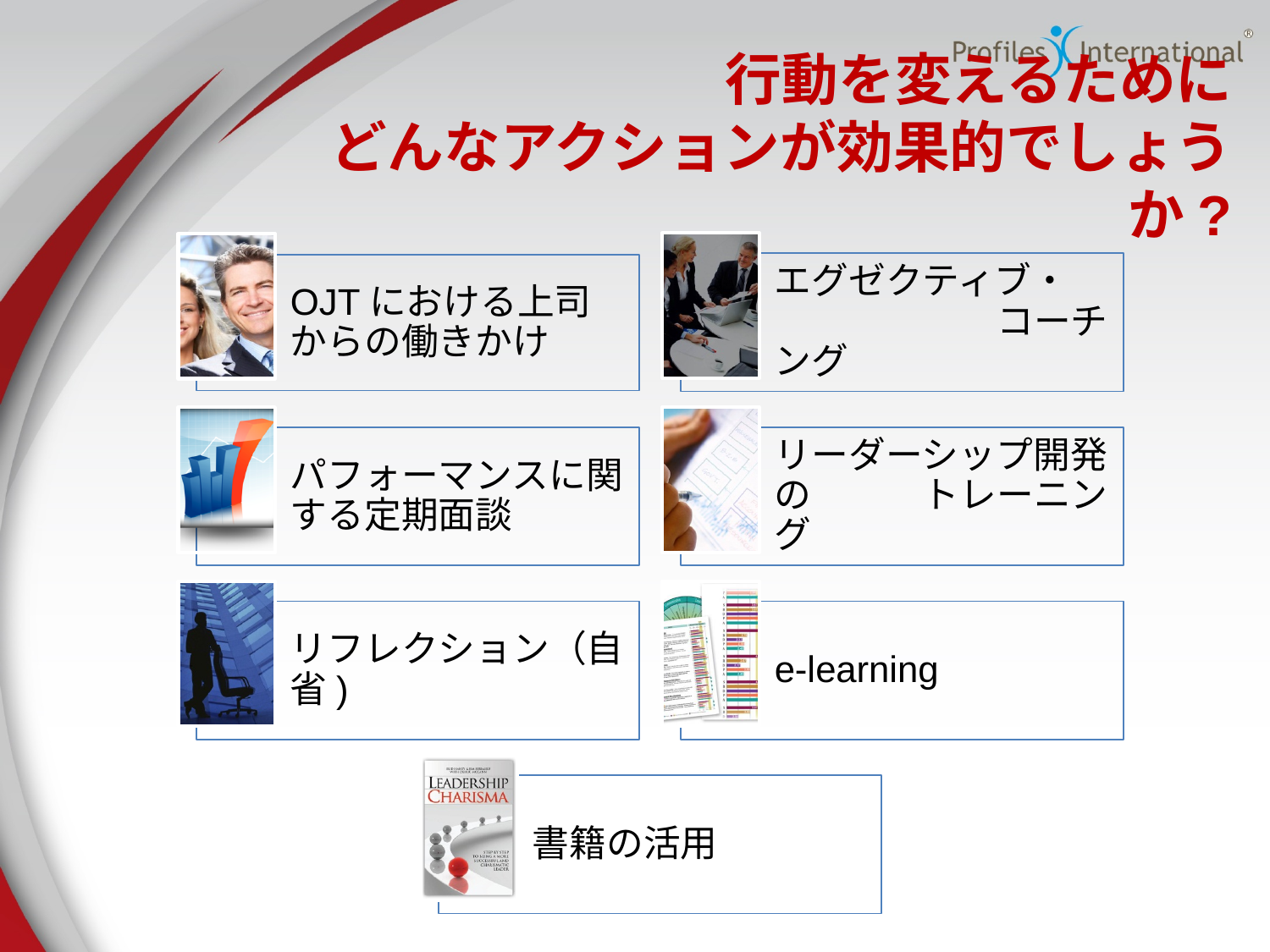

# 行動を変えるために どんなアクションが効果的でしょうか?
OJTにおける上司からの働きかけ
エグゼクティブ・　　　　　　　コーチング
パフォーマンスに関する定期面談
リーダーシップ開発の　　　トレーニング
リフレクション（自省)
e-learning
書籍の活用